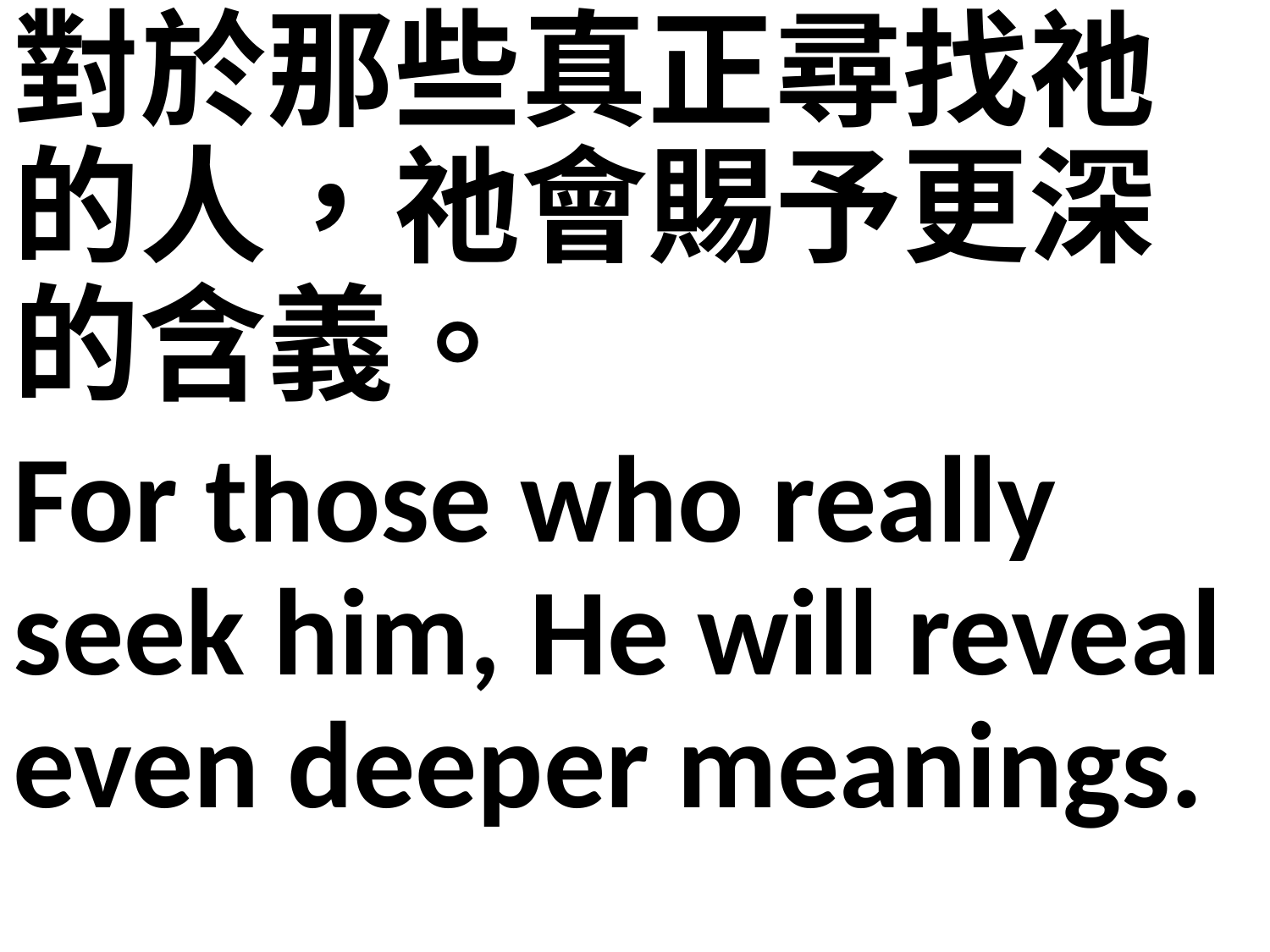

對於那些真正尋找祂的人，祂會賜予更深的含義。
For those who really seek him, He will reveal even deeper meanings.